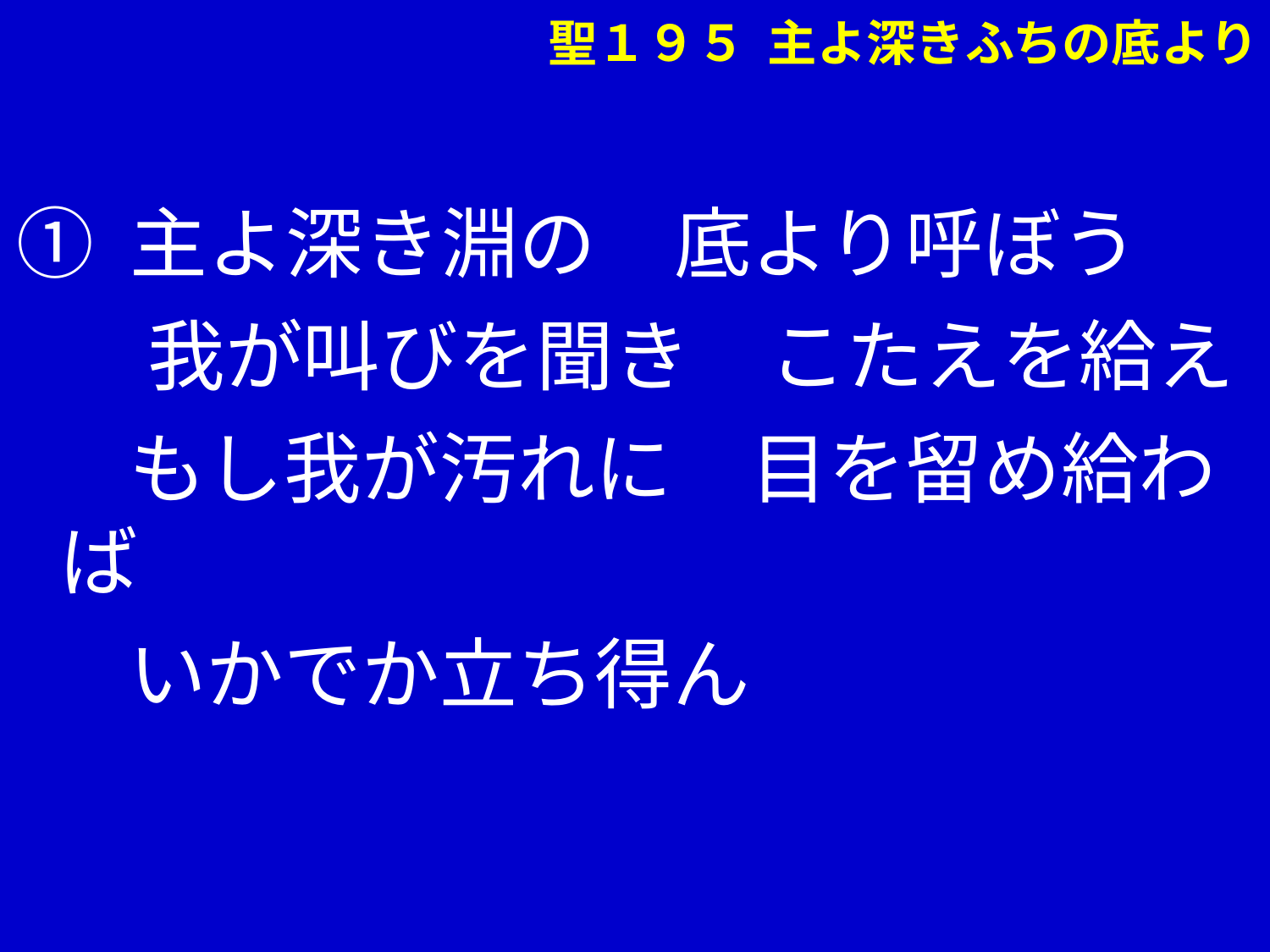

聖１９５  主よ深きふちの底より

① 主よ深き淵の　底より呼ぼう
  　我が叫びを聞き　こたえを給え
　  もし我が汚れに　目を留め給わば
　  いかでか立ち得ん